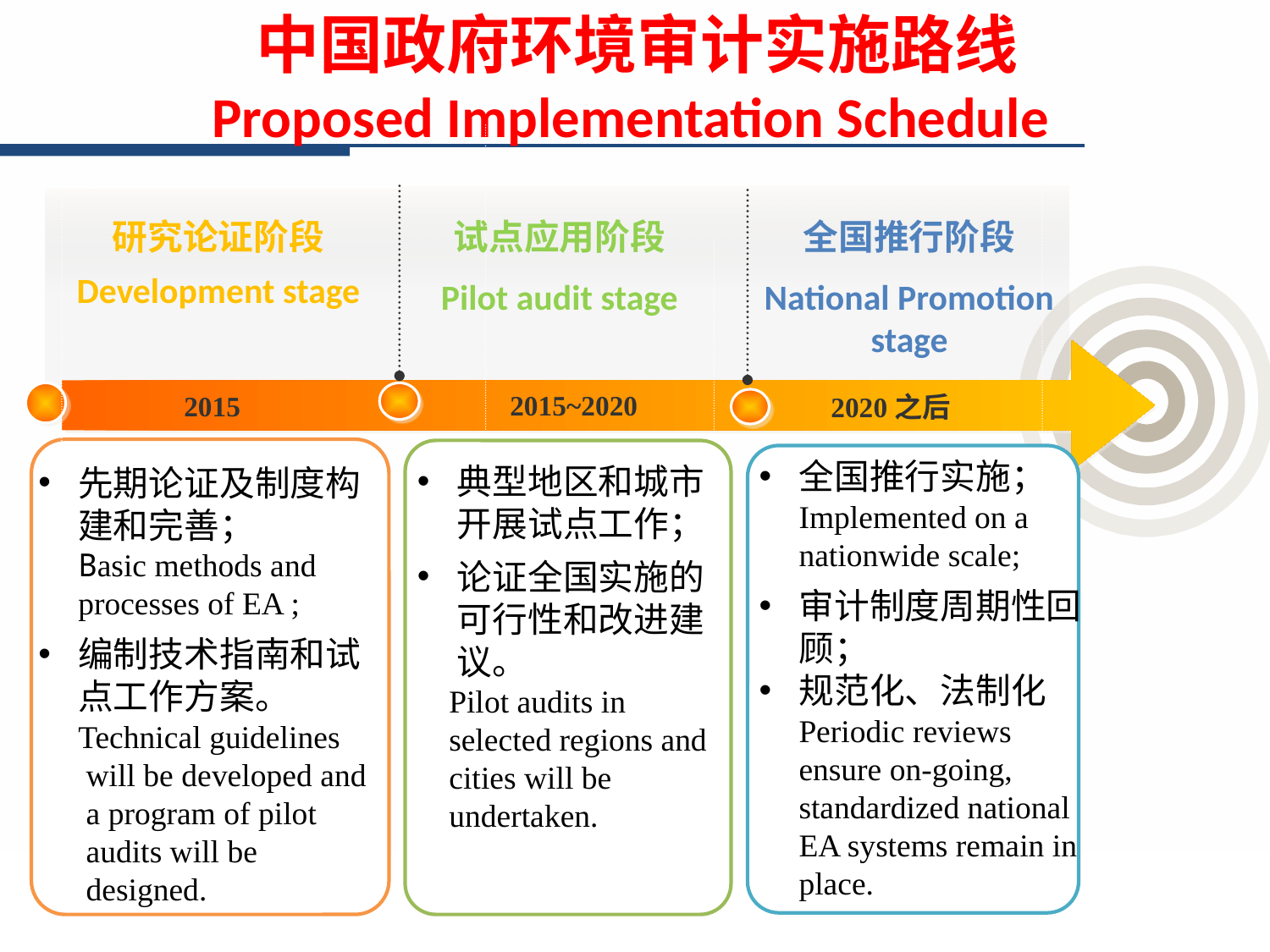

中国政府环境审计实施路线
Proposed Implementation Schedule

研究论证阶段
Development stage
试点应用阶段
Pilot audit stage
全国推行阶段
National Promotion stage

2015~2020
2015

2020之后

全国推行实施；Implemented on a nationwide scale;
审计制度周期性回顾；
规范化、法制化Periodic reviews ensure on-going, standardized national EA systems remain in place.
典型地区和城市开展试点工作；
论证全国实施的可行性和改进建议。
Pilot audits in selected regions and cities will be undertaken.

先期论证及制度构建和完善；
Basic methods and processes of EA ;
编制技术指南和试点工作方案。
Technical guidelines will be developed and a program of pilot audits will be designed.